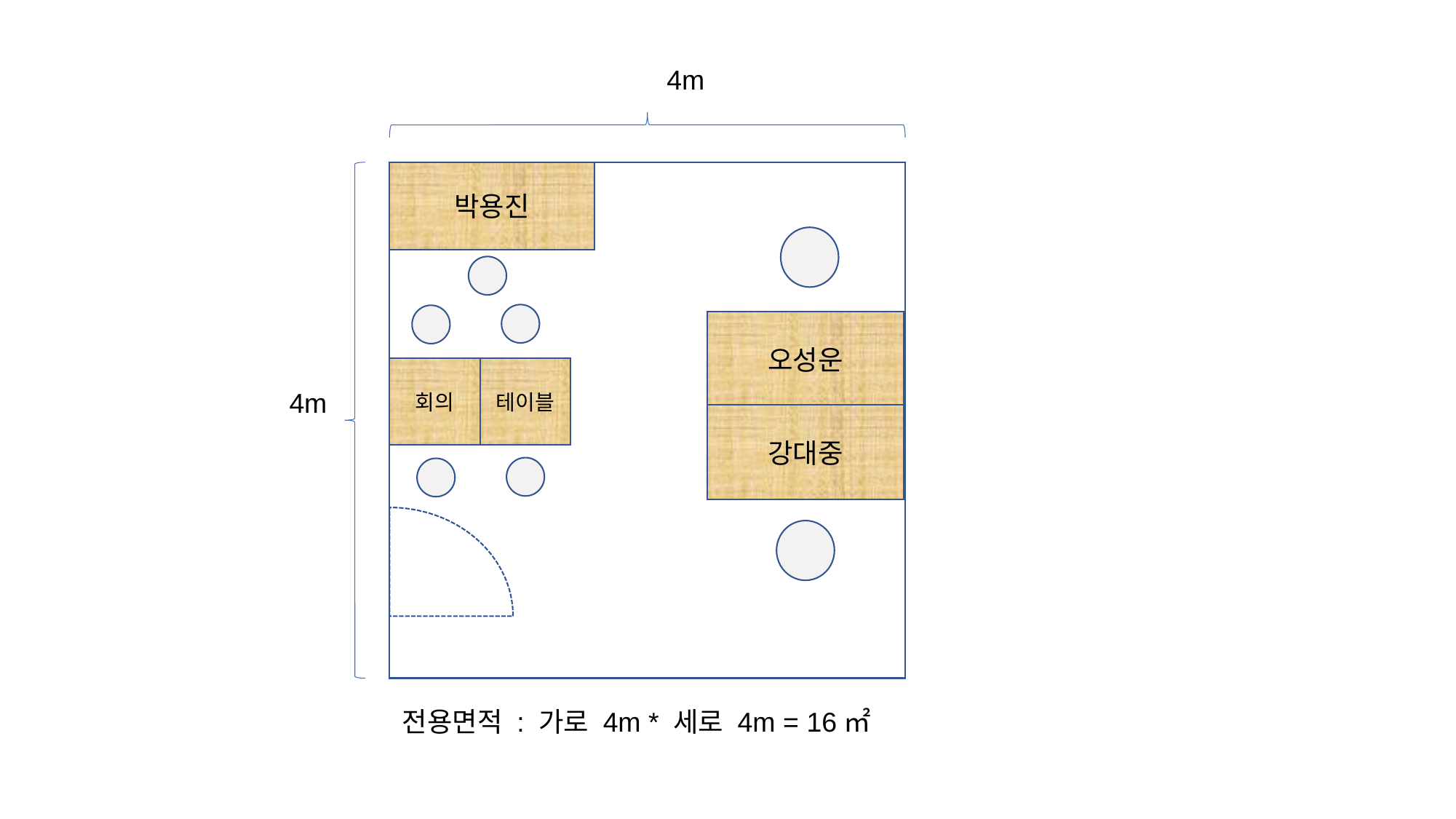

4m

박용진

오성운
회의
테이블
4m
강대중

전용면적 : 가로 4m * 세로 4m = 16㎡